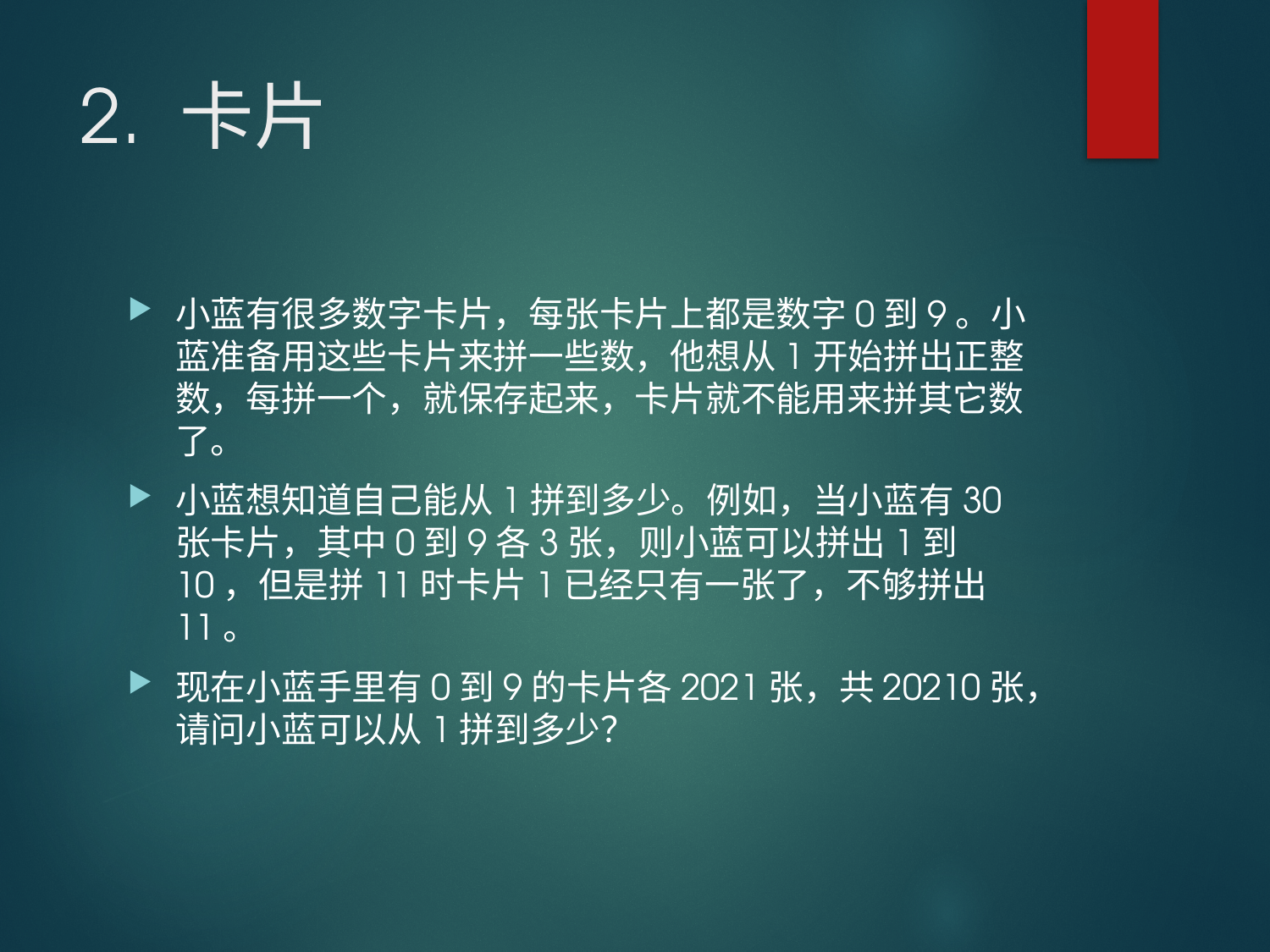

# 2. 卡片
小蓝有很多数字卡片，每张卡片上都是数字0到9。小蓝准备用这些卡片来拼一些数，他想从1开始拼出正整数，每拼一个，就保存起来，卡片就不能用来拼其它数了。
小蓝想知道自己能从1拼到多少。例如，当小蓝有30张卡片，其中0到9各3张，则小蓝可以拼出1到10，但是拼11时卡片1已经只有一张了，不够拼出11。
现在小蓝手里有0到9的卡片各2021张，共20210张，请问小蓝可以从1拼到多少？